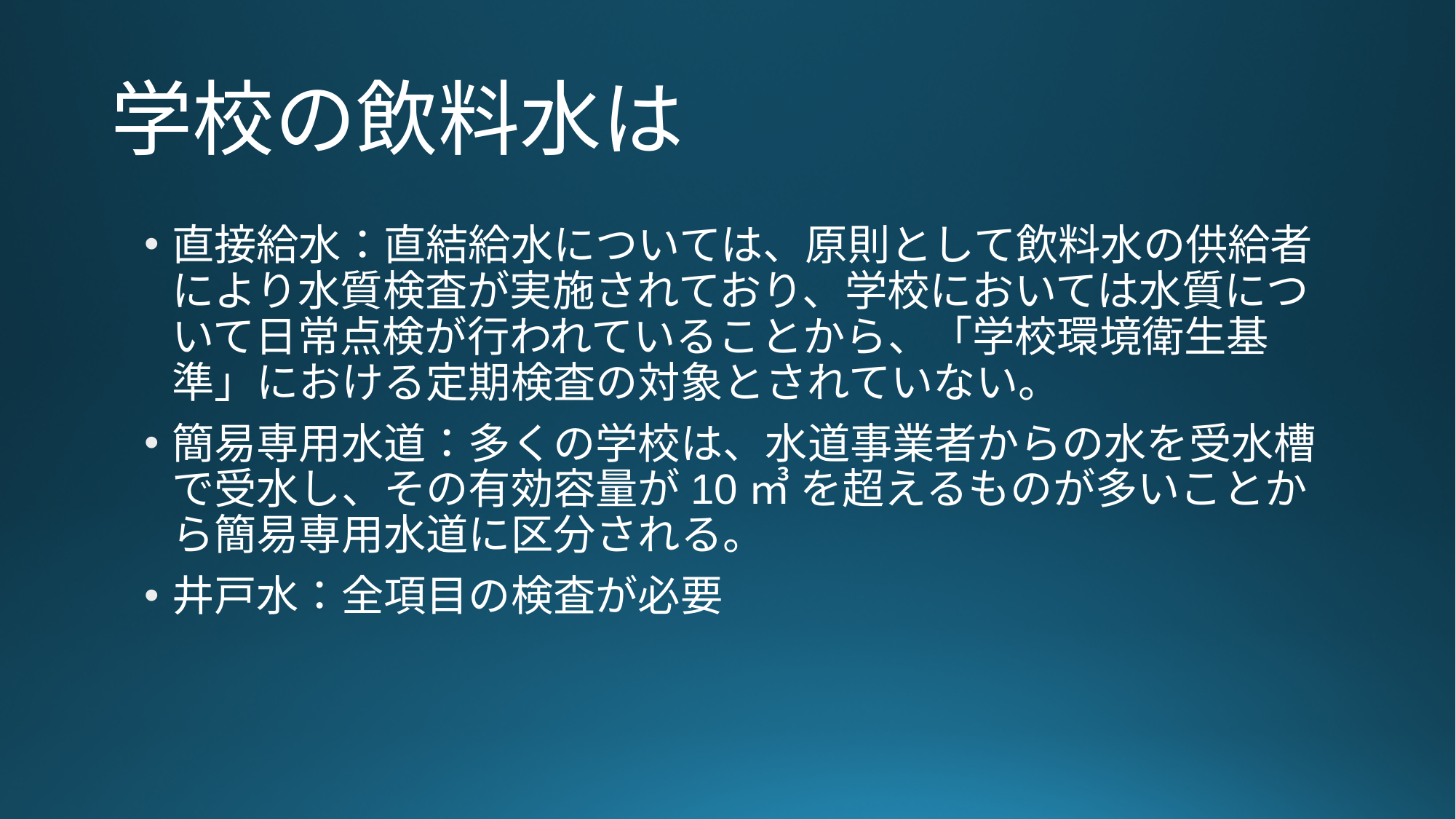

# 学校の飲料水は
直接給水：直結給水については、原則として飲料水の供給者により水質検査が実施されており、学校においては水質について日常点検が行われていることから、「学校環境衛生基準」における定期検査の対象とされていない。
簡易専用水道：多くの学校は、水道事業者からの水を受水槽で受水し、その有効容量が10㎥ を超えるものが多いことから簡易専用水道に区分される。
井戸水：全項目の検査が必要